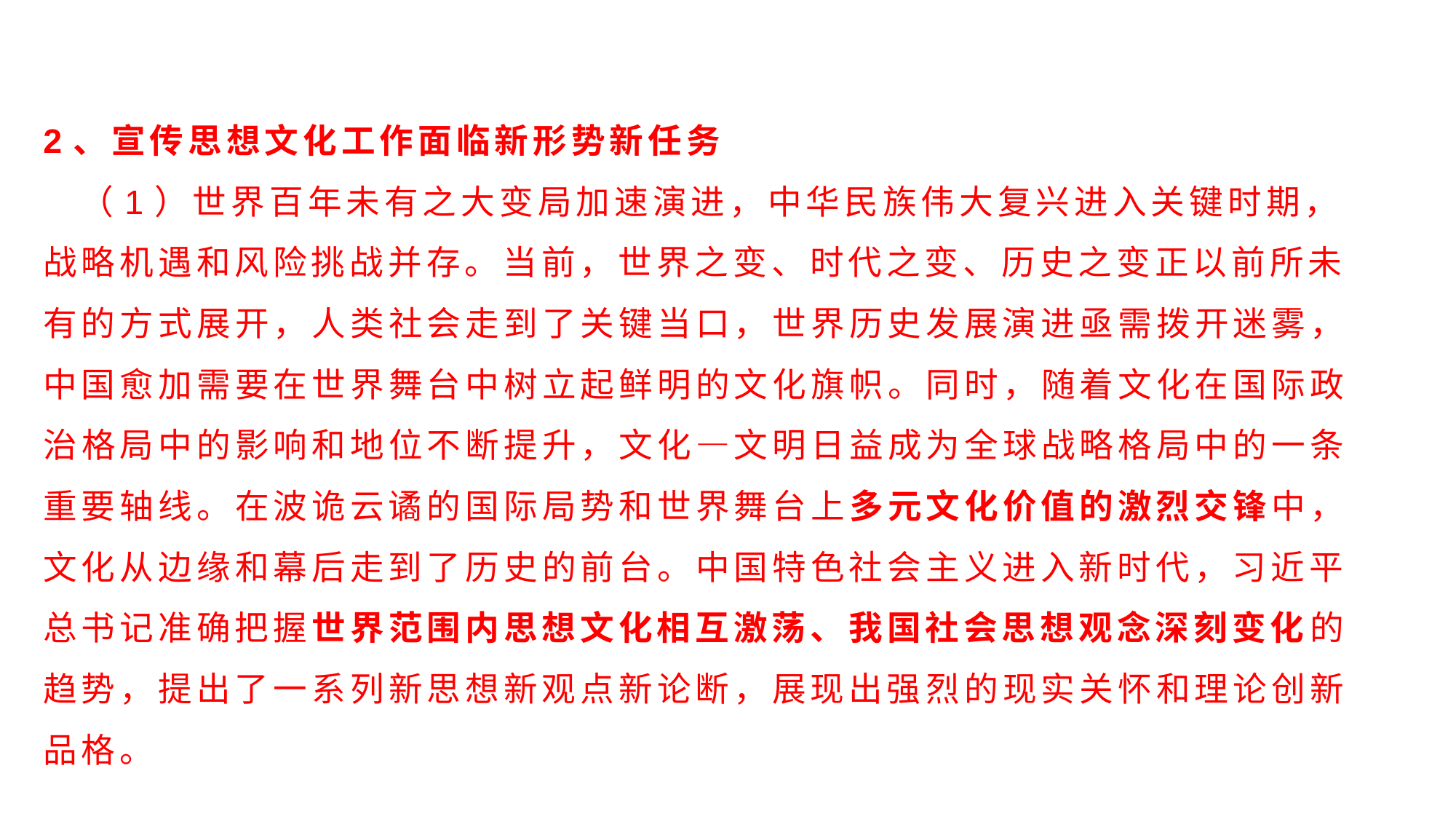

# 2、宣传思想文化工作面临新形势新任务 （1）世界百年未有之大变局加速演进，中华民族伟大复兴进入关键时期，战略机遇和风险挑战并存。当前，世界之变、时代之变、历史之变正以前所未有的方式展开，人类社会走到了关键当口，世界历史发展演进亟需拨开迷雾，中国愈加需要在世界舞台中树立起鲜明的文化旗帜。同时，随着文化在国际政治格局中的影响和地位不断提升，文化—文明日益成为全球战略格局中的一条重要轴线。在波诡云谲的国际局势和世界舞台上多元文化价值的激烈交锋中，文化从边缘和幕后走到了历史的前台。中国特色社会主义进入新时代，习近平总书记准确把握世界范围内思想文化相互激荡、我国社会思想观念深刻变化的趋势，提出了一系列新思想新观点新论断，展现出强烈的现实关怀和理论创新品格。